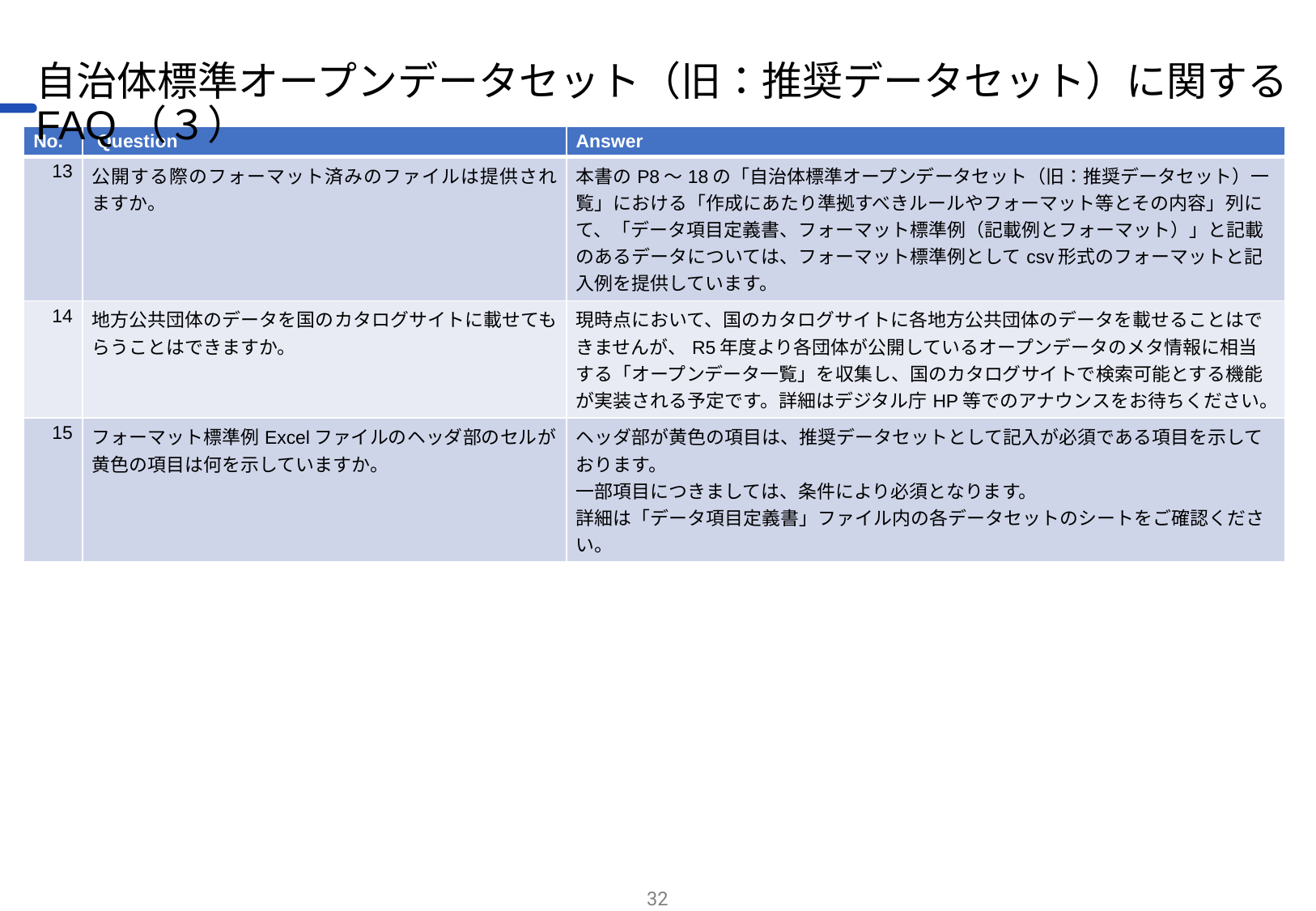

# 自治体標準オープンデータセット（旧：推奨データセット）に関するFAQ（３）
| No. | Question | Answer |
| --- | --- | --- |
| 13 | 公開する際のフォーマット済みのファイルは提供されますか。 | 本書のP8～18の「自治体標準オープンデータセット（旧：推奨データセット）一覧」における「作成にあたり準拠すべきルールやフォーマット等とその内容」列にて、「データ項目定義書、フォーマット標準例（記載例とフォーマット）」と記載のあるデータについては、フォーマット標準例としてcsv形式のフォーマットと記入例を提供しています。 |
| 14 | 地方公共団体のデータを国のカタログサイトに載せてもらうことはできますか。 | 現時点において、国のカタログサイトに各地方公共団体のデータを載せることはできませんが、R5年度より各団体が公開しているオープンデータのメタ情報に相当する「オープンデータ一覧」を収集し、国のカタログサイトで検索可能とする機能が実装される予定です。詳細はデジタル庁HP等でのアナウンスをお待ちください。 |
| 15 | フォーマット標準例Excelファイルのヘッダ部のセルが黄色の項目は何を示していますか。 | ヘッダ部が黄色の項目は、推奨データセットとして記入が必須である項目を示しております。 一部項目につきましては、条件により必須となります。 詳細は「データ項目定義書」ファイル内の各データセットのシートをご確認ください。 |